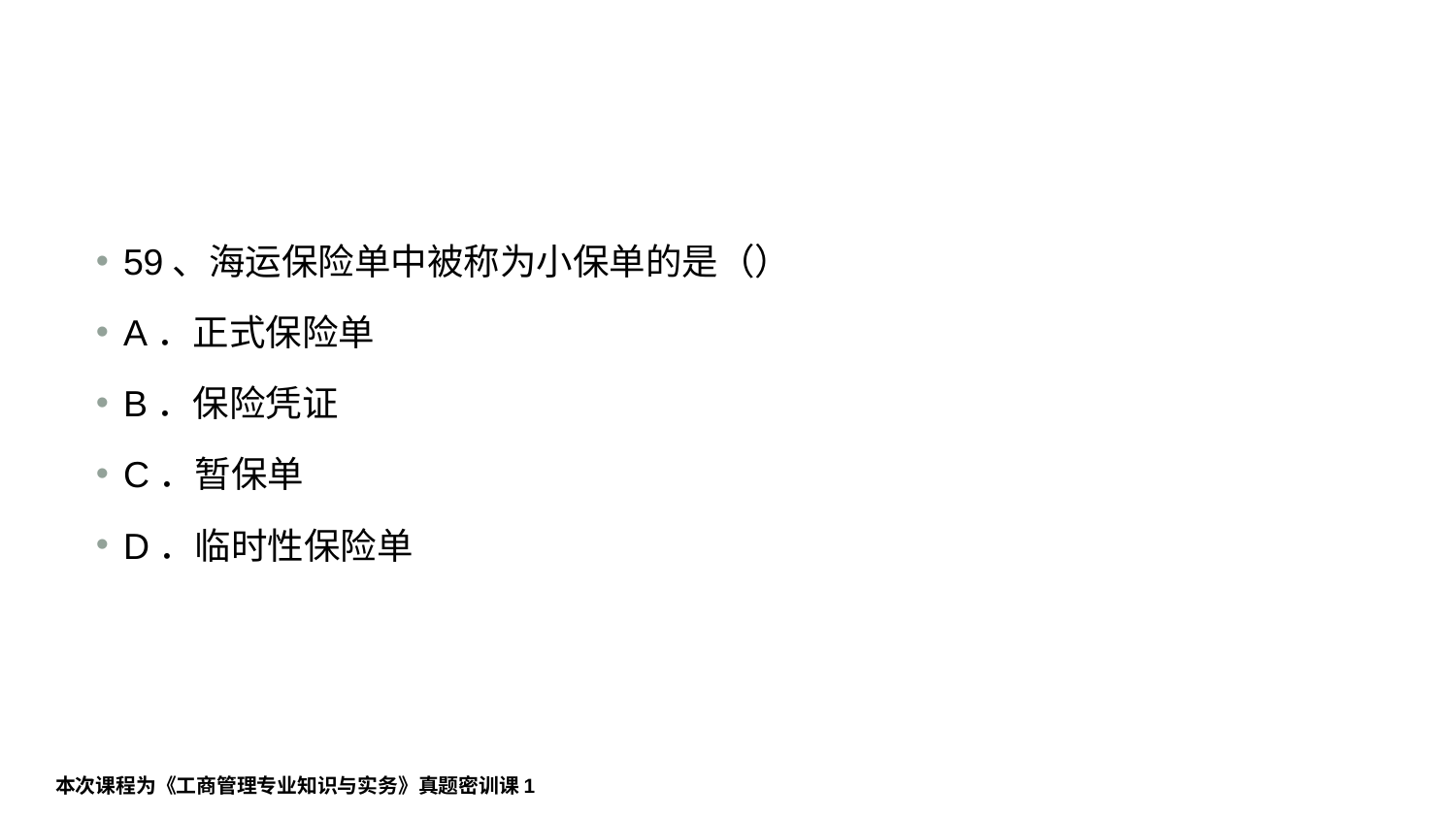

59、海运保险单中被称为小保单的是（）
A．正式保险单
B．保险凭证
C．暂保单
D．临时性保险单